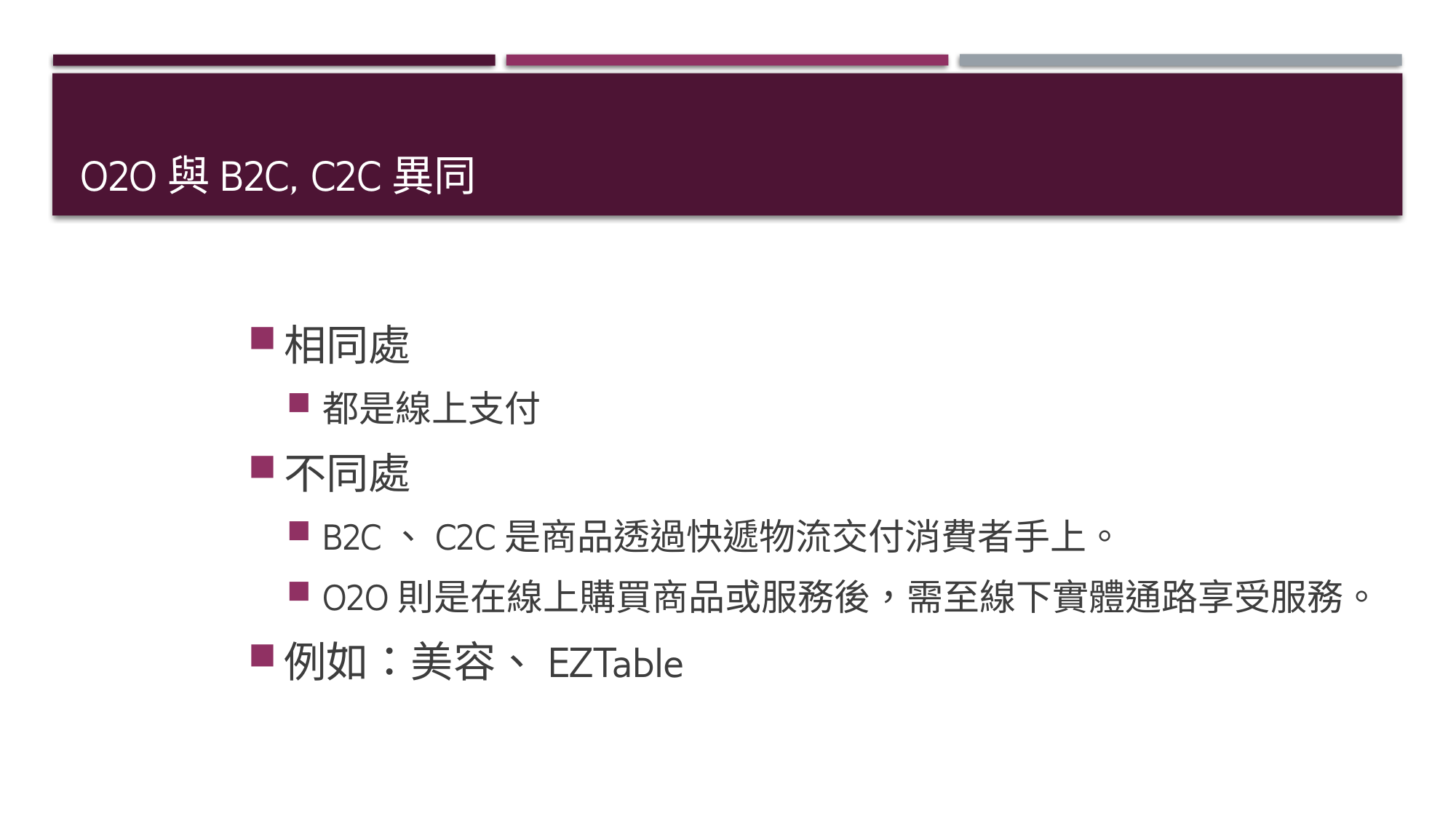

# O2O與B2C, C2C異同
相同處
都是線上支付
不同處
B2C、C2C是商品透過快遞物流交付消費者手上。
O2O則是在線上購買商品或服務後，需至線下實體通路享受服務。
例如：美容、EZTable